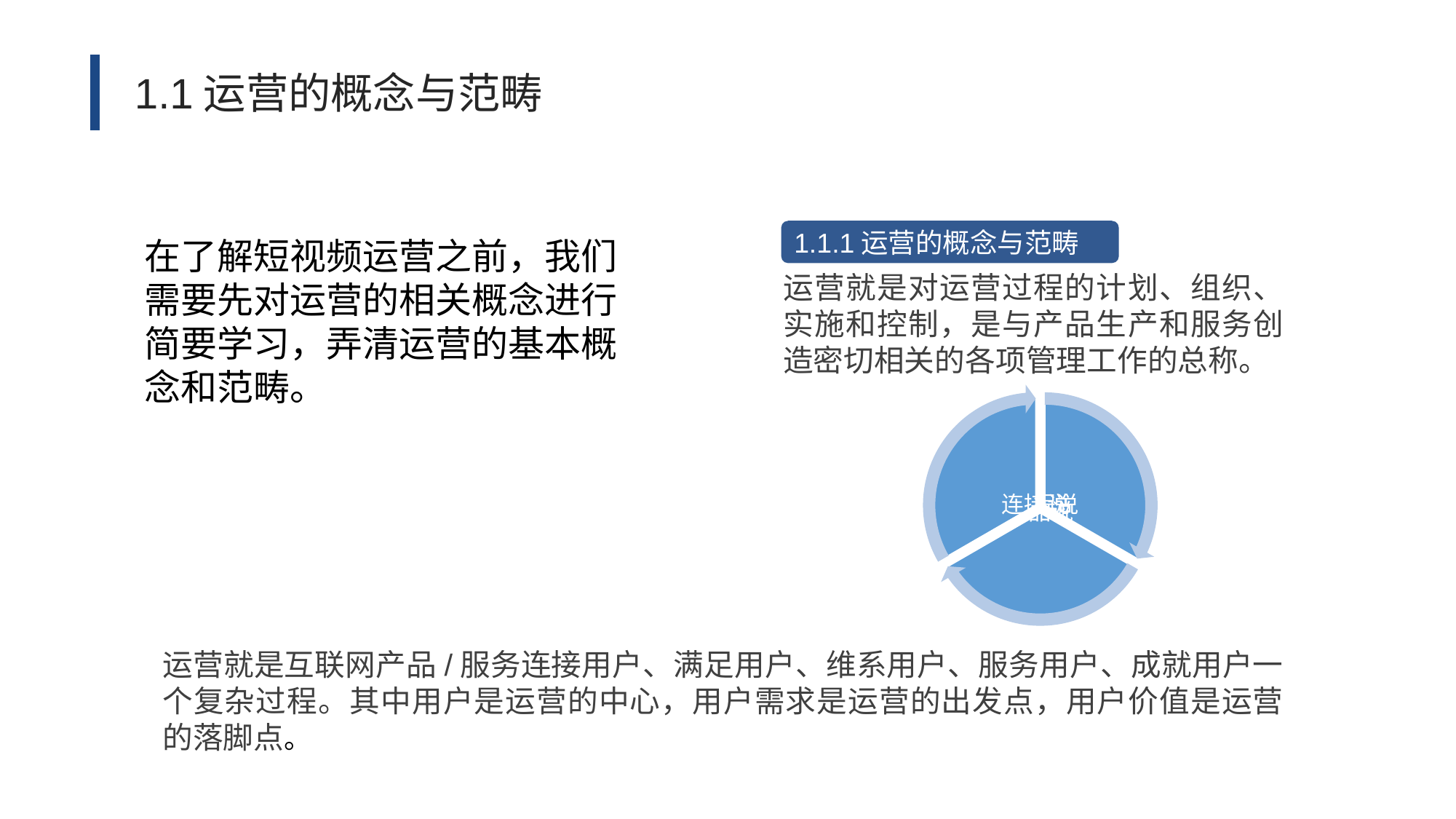

1.1运营的概念与范畴
1.1.1运营的概念与范畴
在了解短视频运营之前，我们需要先对运营的相关概念进行简要学习，弄清运营的基本概念和范畴。

运营就是对运营过程的计划、组织、实施和控制，是与产品生产和服务创造密切相关的各项管理工作的总称。
过程说
产品说
连接说

运营就是互联网产品/服务连接用户、满足用户、维系用户、服务用户、成就用户一个复杂过程。其中用户是运营的中心，用户需求是运营的出发点，用户价值是运营的落脚点。